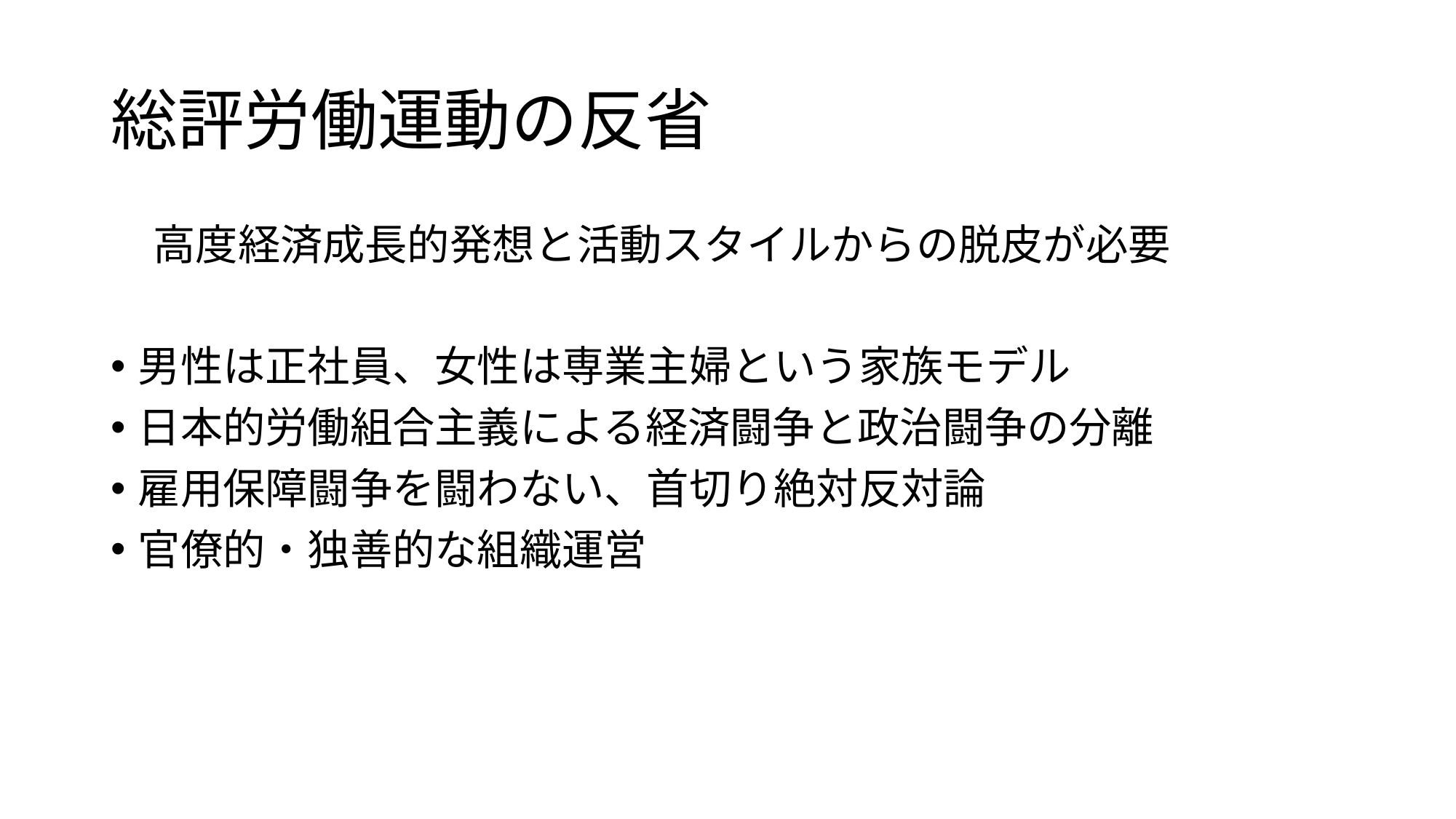

# 総評労働運動の反省
　高度経済成長的発想と活動スタイルからの脱皮が必要

男性は正社員、女性は専業主婦という家族モデル
日本的労働組合主義による経済闘争と政治闘争の分離
雇用保障闘争を闘わない、首切り絶対反対論
官僚的・独善的な組織運営